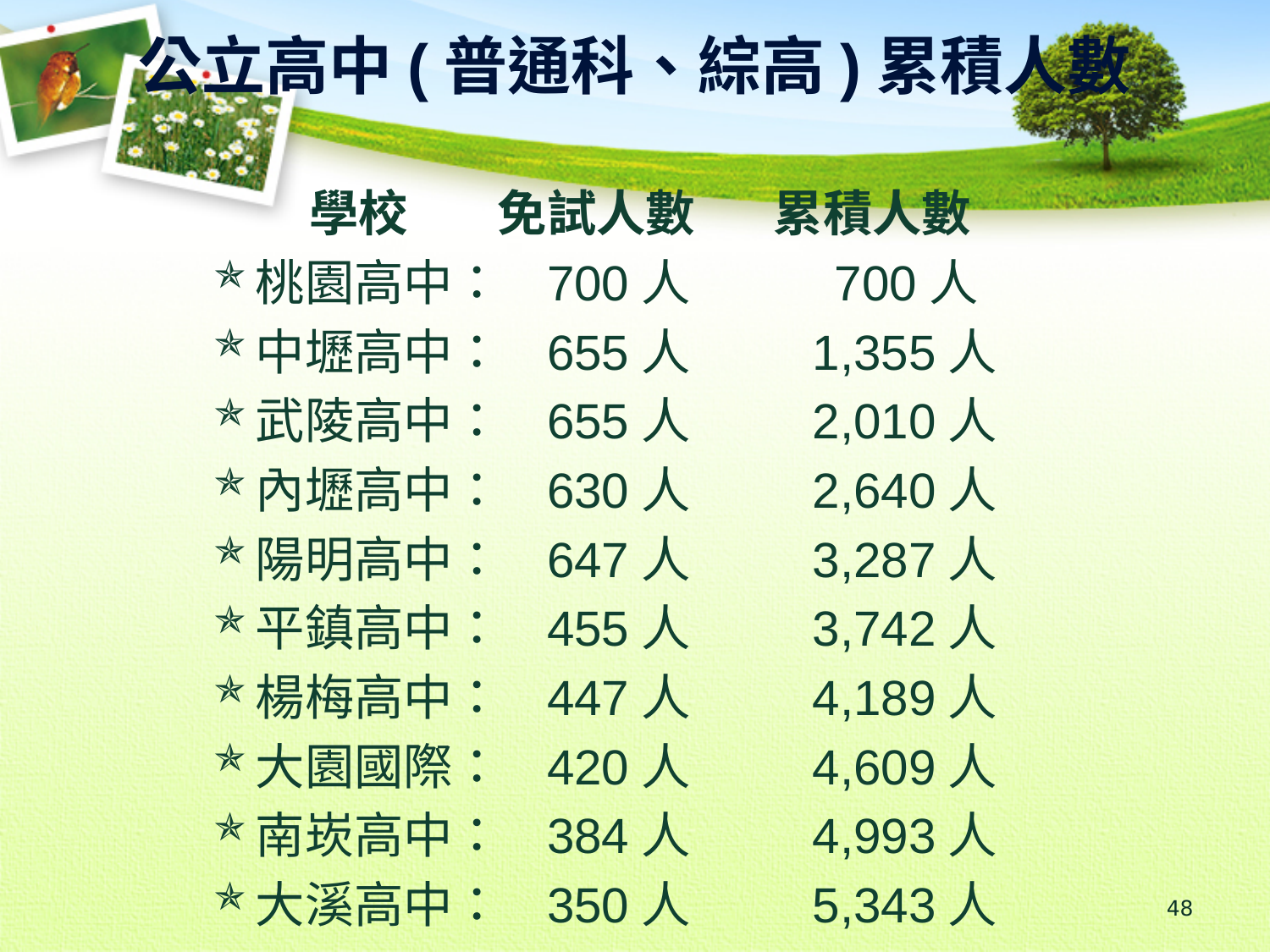

公立高中(普通科、綜高)累積人數
        學校        免試人數       累積人數
桃園高中：   700人            700人
中壢高中：   655人          1,355人
武陵高中：   655人          2,010人
內壢高中：   630人          2,640人
陽明高中：   647人          3,287人
平鎮高中：   455人          3,742人
楊梅高中：   447人          4,189人
大園國際：   420人          4,609人
南崁高中：   384人          4,993人
大溪高中：   350人          5,343人
48